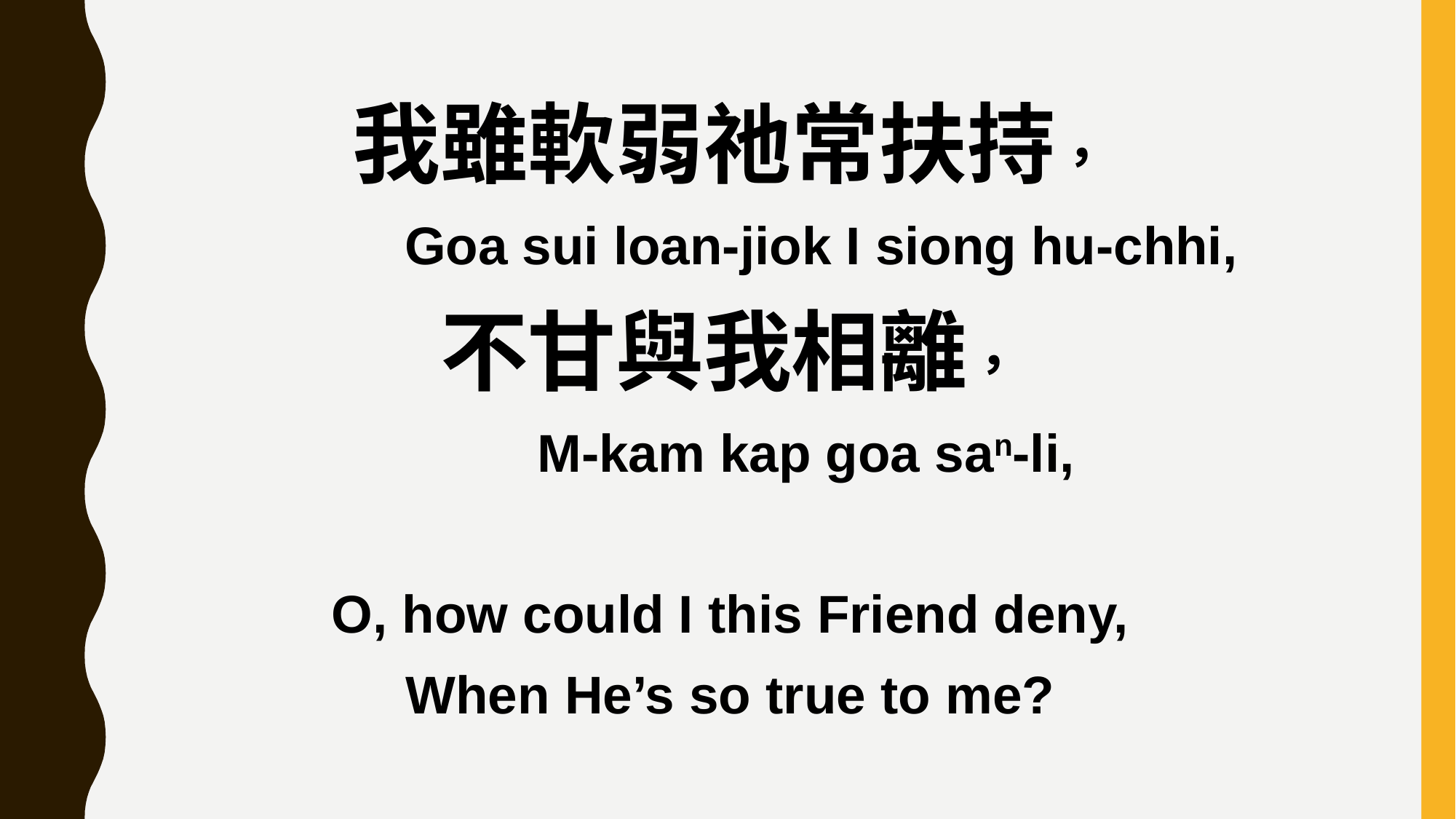

我雖軟弱祂常扶持，
              Goa sui loan-jiok I siong hu-chhi,
不甘與我相離，
                       M-kam kap goa san-li,

O, how could I this Friend deny,
When He’s so true to me?